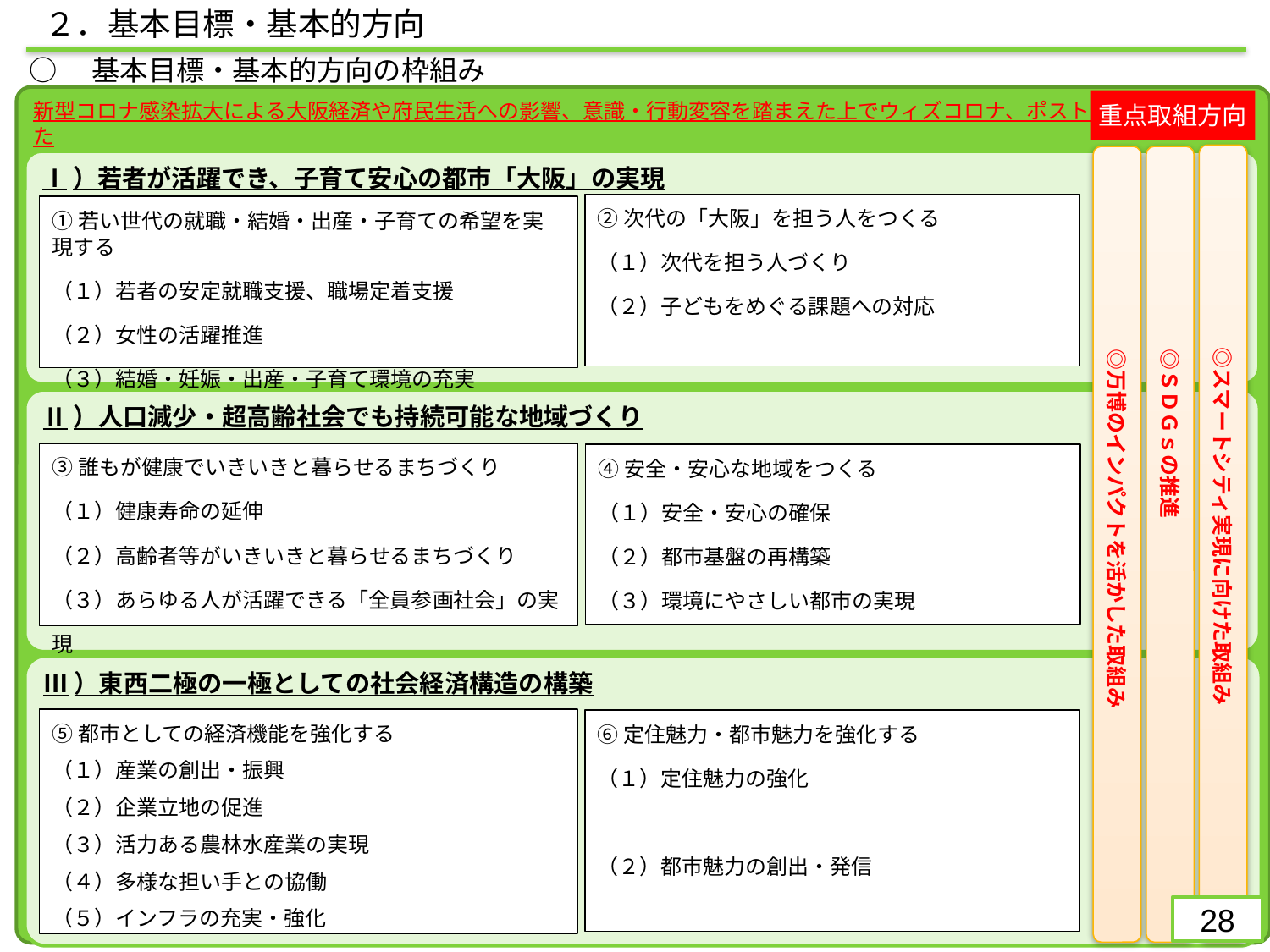

２．基本目標・基本的方向
○　基本目標・基本的方向の枠組み
新型コロナ感染拡大による大阪経済や府民生活への影響、意識・行動変容を踏まえた上でウィズコロナ、ポストコロナを踏まえた
まち・ひと・しごとの創生を推進していく。
重点取組方向
　　　　　　　　　◎スマートシティ実現に向けた取組み
　　　　　　　　　◎万博のインパクトを活かした取組み
　　　　　　　　　◎ＳＤＧｓの推進
Ⅰ）若者が活躍でき、子育て安心の都市「大阪」の実現
②次代の「大阪」を担う人をつくる
（１）次代を担う人づくり
（２）子どもをめぐる課題への対応
①若い世代の就職・結婚・出産・子育ての希望を実現する
（１）若者の安定就職支援、職場定着支援
（２）女性の活躍推進
（３）結婚・妊娠・出産・子育て環境の充実
Ⅱ）人口減少・超高齢社会でも持続可能な地域づくり
③誰もが健康でいきいきと暮らせるまちづくり
（１）健康寿命の延伸
（２）高齢者等がいきいきと暮らせるまちづくり
（３）あらゆる人が活躍できる「全員参画社会」の実現
④安全・安心な地域をつくる
（１）安全・安心の確保
（２）都市基盤の再構築
（３）環境にやさしい都市の実現
Ⅲ）東西二極の一極としての社会経済構造の構築
⑤都市としての経済機能を強化する
（１）産業の創出・振興
（２）企業立地の促進
（３）活力ある農林水産業の実現
（４）多様な担い手との協働
（５）インフラの充実・強化
⑥定住魅力・都市魅力を強化する
（１）定住魅力の強化

（２）都市魅力の創出・発信
28